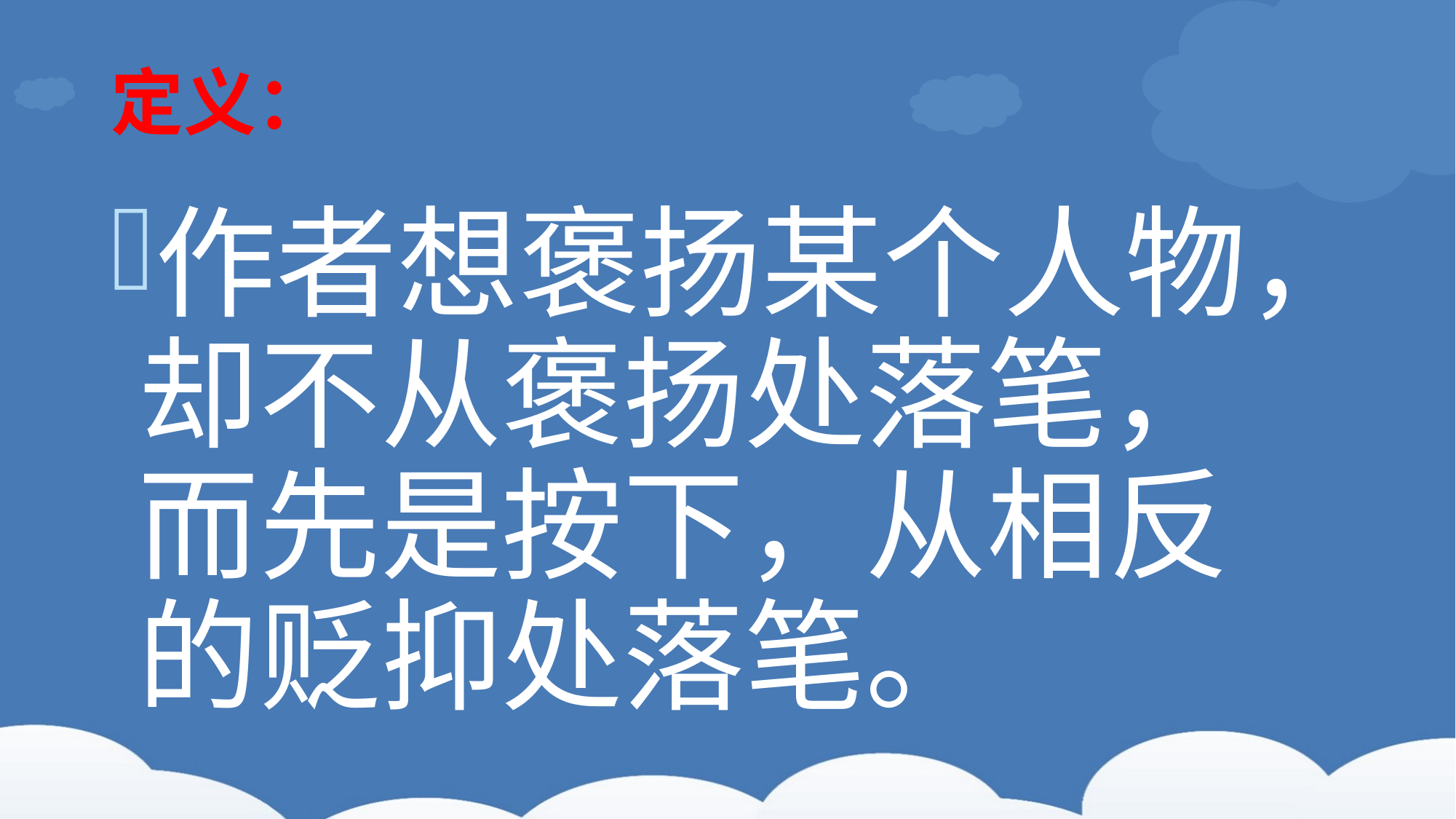

# 定义：
作者想褒扬某个人物，却不从褒扬处落笔，而先是按下，从相反的贬抑处落笔。